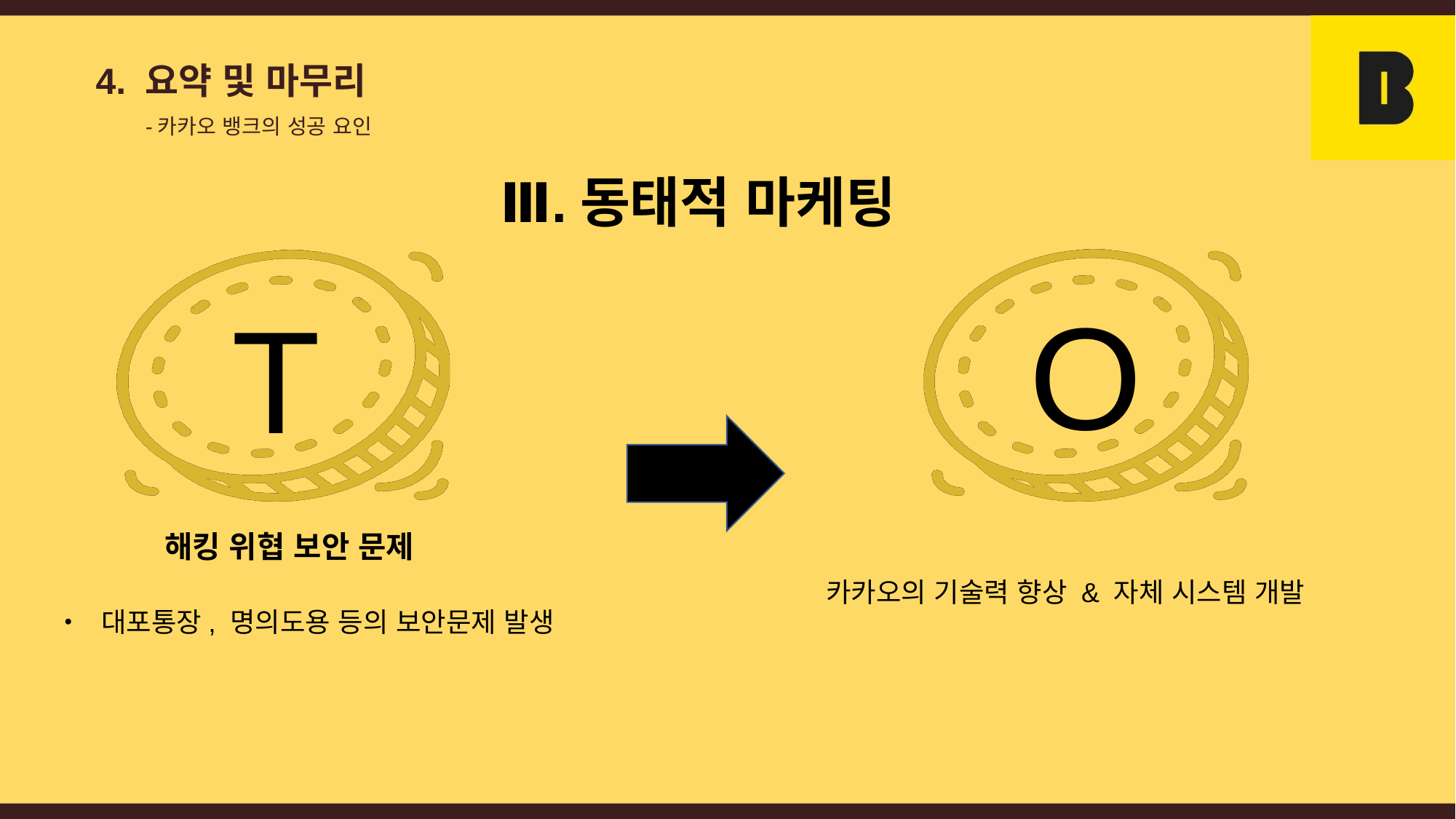

4. 요약 및 마무리
-카카오 뱅크의 성공 요인
Ⅲ.동태적 마케팅

동태적 마케팅
W->S
고연령층을 위한 예금, 적극 사품 출시
신용카드 출시에 연령별 맞춤 혜택 고려
빅데이터 활용하여 연령별 맞춤 요소 탐색
고격대응 속도 향상
이미지,동영상 등 활용을 통한 효율적 소통
플러스친구상담 매뉴얼 구체화

T ->O
카카오의 기술력향상&자체 시스템 개발로 보안 강화
O
T

해킹 위협 보안 문제
카카오의 기술력 향상 & 자체 시스템 개발
•  대포통장, 명의도용 등의 보안문제 발생